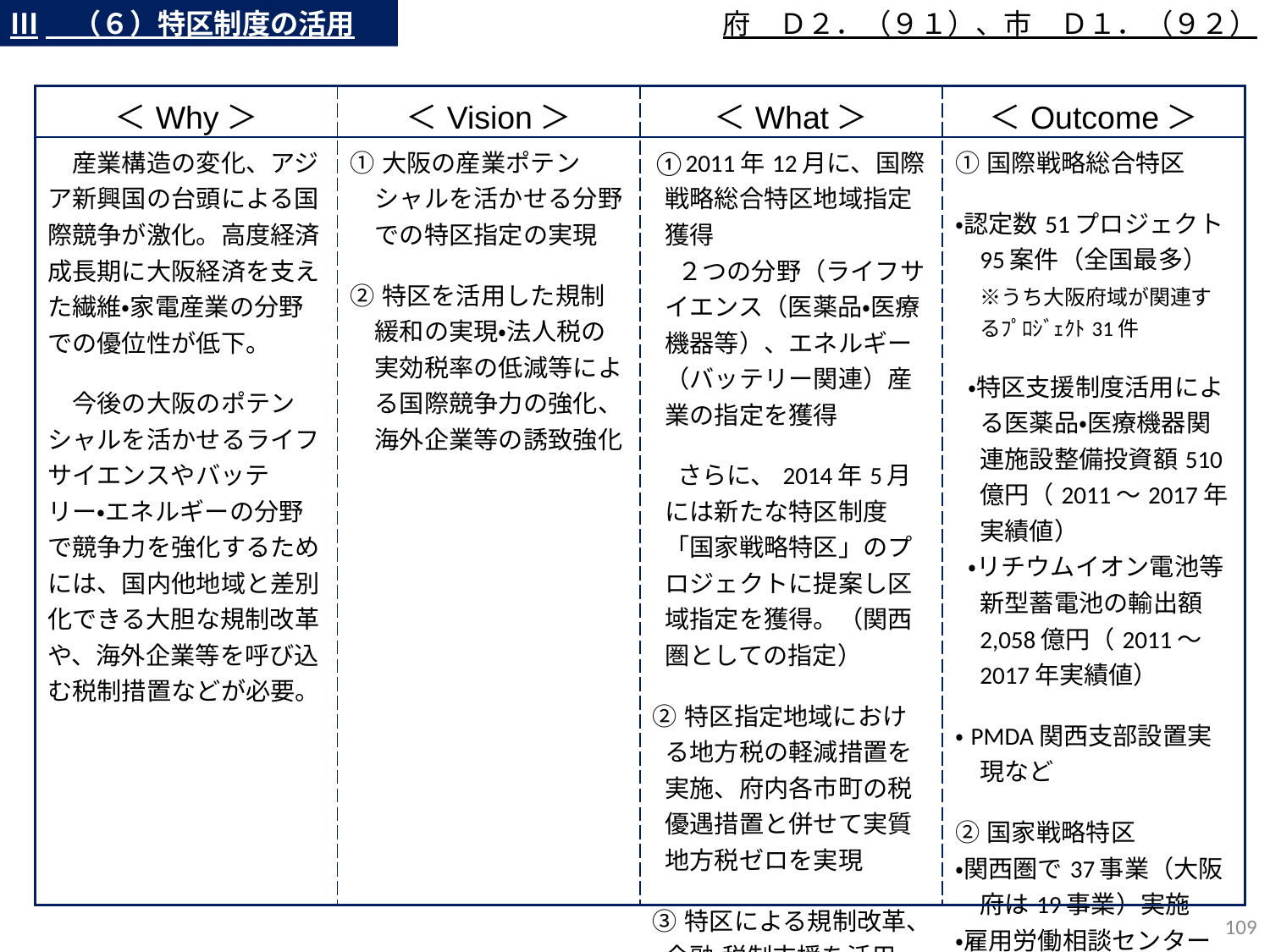

Ⅲ　（６）特区制度の活用
府　Ｄ２．（９１）、市　Ｄ１．（９２）
| ＜Why＞ | ＜Vision＞ | ＜What＞ | ＜Outcome＞ |
| --- | --- | --- | --- |
| 産業構造の変化、アジア新興国の台頭による国際競争が激化。高度経済成長期に大阪経済を支えた繊維・家電産業の分野での優位性が低下。 　今後の大阪のポテンシャルを活かせるライフサイエンスやバッテリー・エネルギーの分野で競争力を強化するためには、国内他地域と差別化できる大胆な規制改革や、海外企業等を呼び込む税制措置などが必要。 | ①大阪の産業ポテンシャルを活かせる分野での特区指定の実現 ②特区を活用した規制緩和の実現・法人税の実効税率の低減等による国際競争力の強化、海外企業等の誘致強化 | ①2011年12月に、国際戦略総合特区地域指定獲得 　２つの分野（ライフサイエンス（医薬品・医療機器等）、エネルギー（バッテリー関連）産業の指定を獲得 　さらに、2014年5月には新たな特区制度「国家戦略特区」のプロジェクトに提案し区域指定を獲得。（関西圏としての指定） ②特区指定地域における地方税の軽減措置を実施、府内各市町の税優遇措置と併せて実質地方税ゼロを実現 ③特区による規制改革、金融・税制支援を活用 | ①国際戦略総合特区 ・認定数51プロジェクト95案件（全国最多） 　※うち大阪府域が関連するﾌﾟﾛｼﾞｪｸﾄ31件 ・特区支援制度活用による医薬品・医療機器関連施設整備投資額510億円（2011～2017年実績値） ・リチウムイオン電池等新型蓄電池の輸出額2,058億円（2011～2017年実績値） ・PMDA関西支部設置実現など　 ②国家戦略特区 ・関西圏で37事業（大阪府は19事業）実施 ・雇用労働相談センターの設置　など |
109